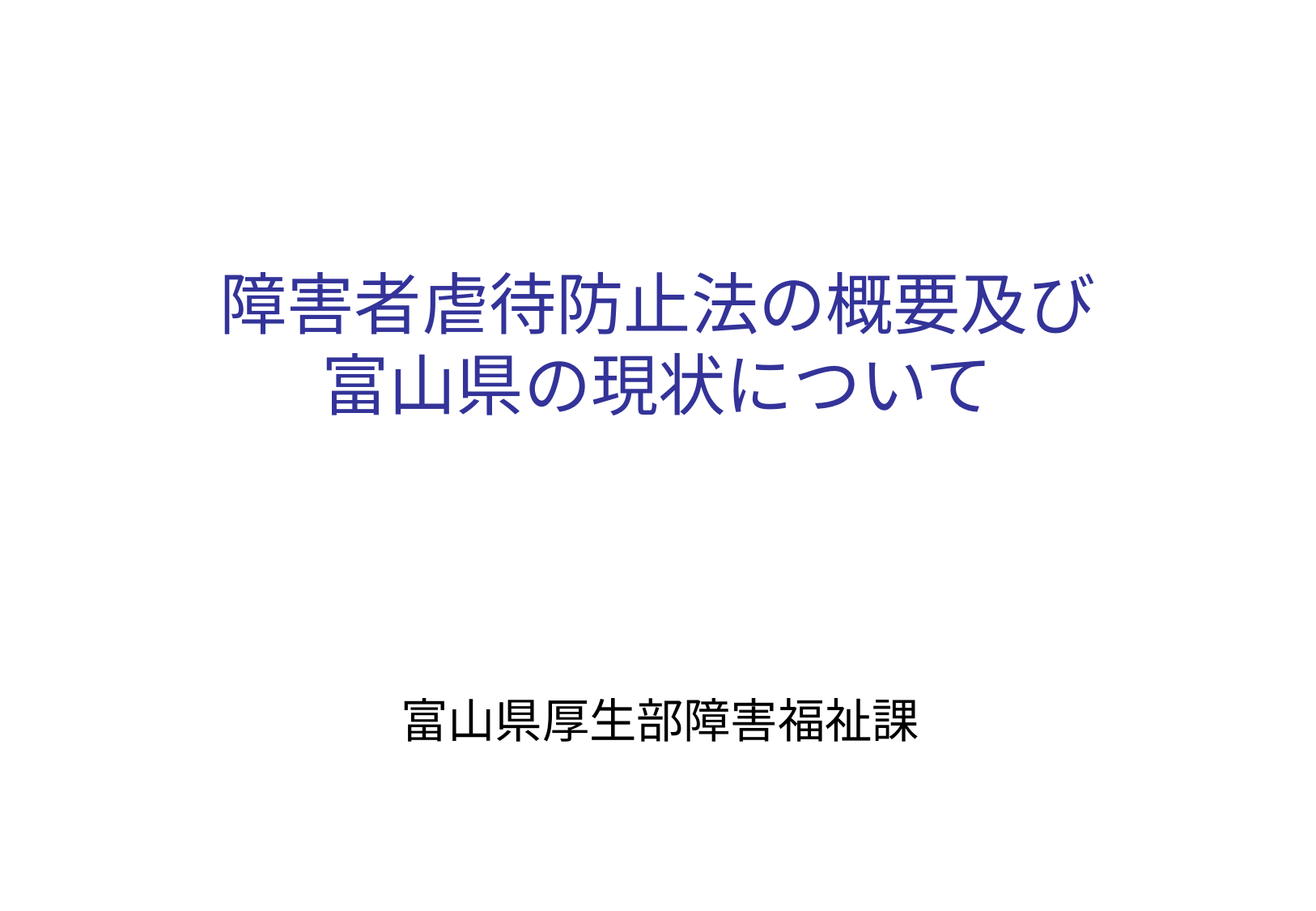

障害者虐待防止法の概要及び
富山県の現状について
富山県厚生部障害福祉課